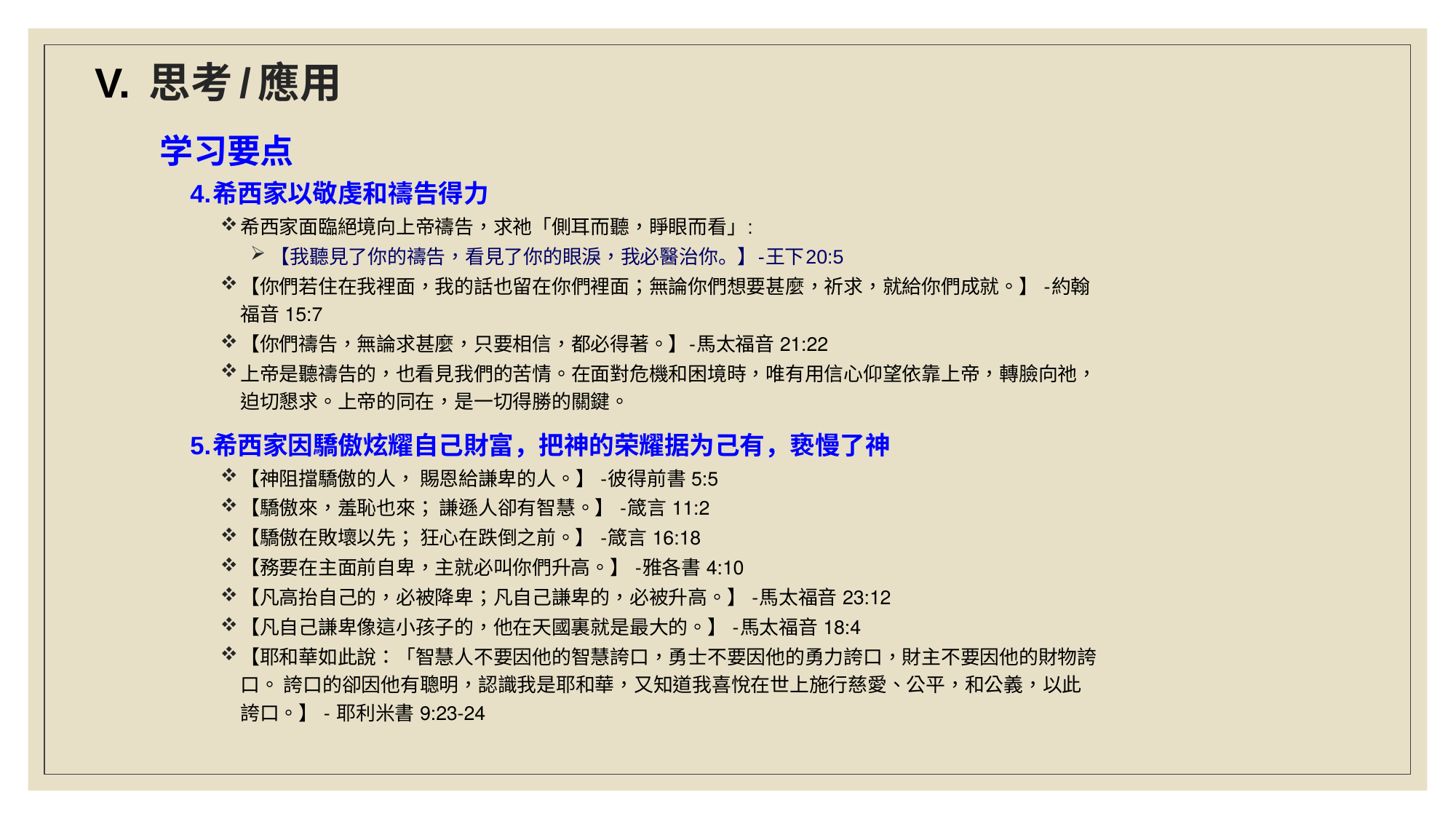

# V. 思考/應用
学习要点
4.希西家以敬虔和禱告得力
希西家面臨絕境向上帝禱告，求祂「側耳而聽，睜眼而看」:
【我聽見了你的禱告，看見了你的眼淚，我必醫治你。】-王下20:5
【你們若住在我裡面，我的話也留在你們裡面；無論你們想要甚麼，祈求，就給你們成就。】 -‭‭約翰福音‬ ‭15:7‬
【你們禱告，無論求甚麼，只要相信，都必得著。】-‭‭馬太福音‬ ‭21:22‬
上帝是聽禱告的，也看見我們的苦情。在面對危機和困境時，唯有用信心仰望依靠上帝，轉臉向祂，迫切懇求。上帝的同在，是一切得勝的關鍵。

5.希西家因驕傲炫耀自己財富，把神的荣耀据为己有，亵慢了神
【神阻擋驕傲的人， 賜恩給謙卑的人。】 -‭‭彼得前書‬ ‭5:5‬ ‭
【驕傲來，羞恥也來； 謙遜人卻有智慧。】 ‭‭-箴言‬ ‭11:2‬ ‭
【驕傲在敗壞以先； 狂心在跌倒之前。】 ‭‭-箴言‬ ‭16:18‬
【務要在主面前自卑，主就必叫你們升高。】 -‭‭雅各書‬ ‭4:10‬
【凡高抬自己的，必被降卑；凡自己謙卑的，必被升高。】 ‭‭-馬太福音‬ ‭23:12
【凡自己謙卑像這小孩子的，他在天國裏就是最大的。】 ‭‭-馬太福音‬ ‭18:4‬
【耶和華如此說：「智慧人不要因他的智慧誇口，勇士不要因他的勇力誇口，財主不要因他的財物誇口。 誇口的卻因他有聰明，認識我是耶和華，又知道我喜悅在世上施行慈愛、公平，和公義，以此誇口。】 - ‭‭耶利米書‬ ‭9:23-24‬ ‭